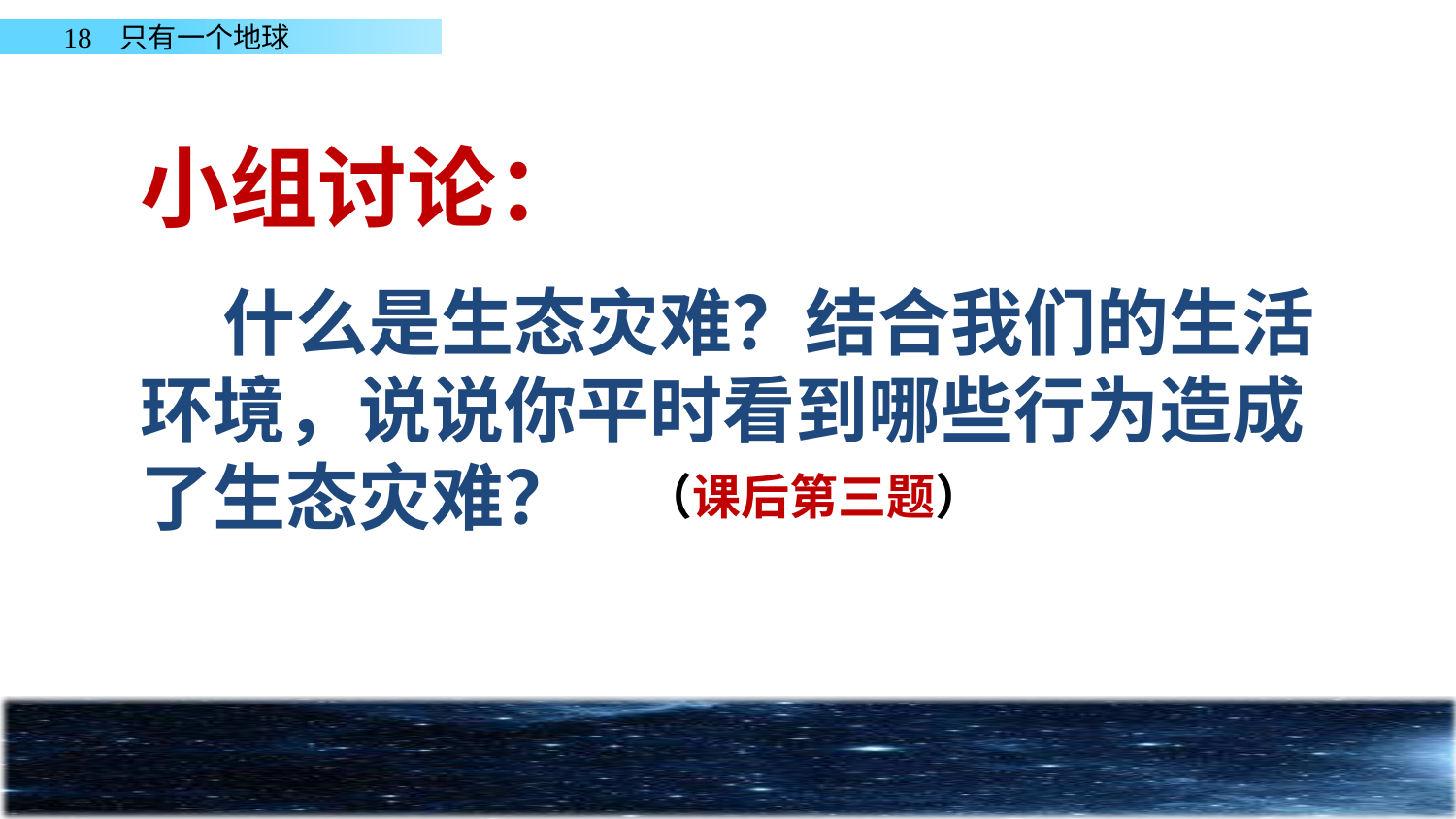

小组讨论：

    什么是生态灾难？结合我们的生活环境，说说你平时看到哪些行为造成了生态灾难？
（课后第三题）